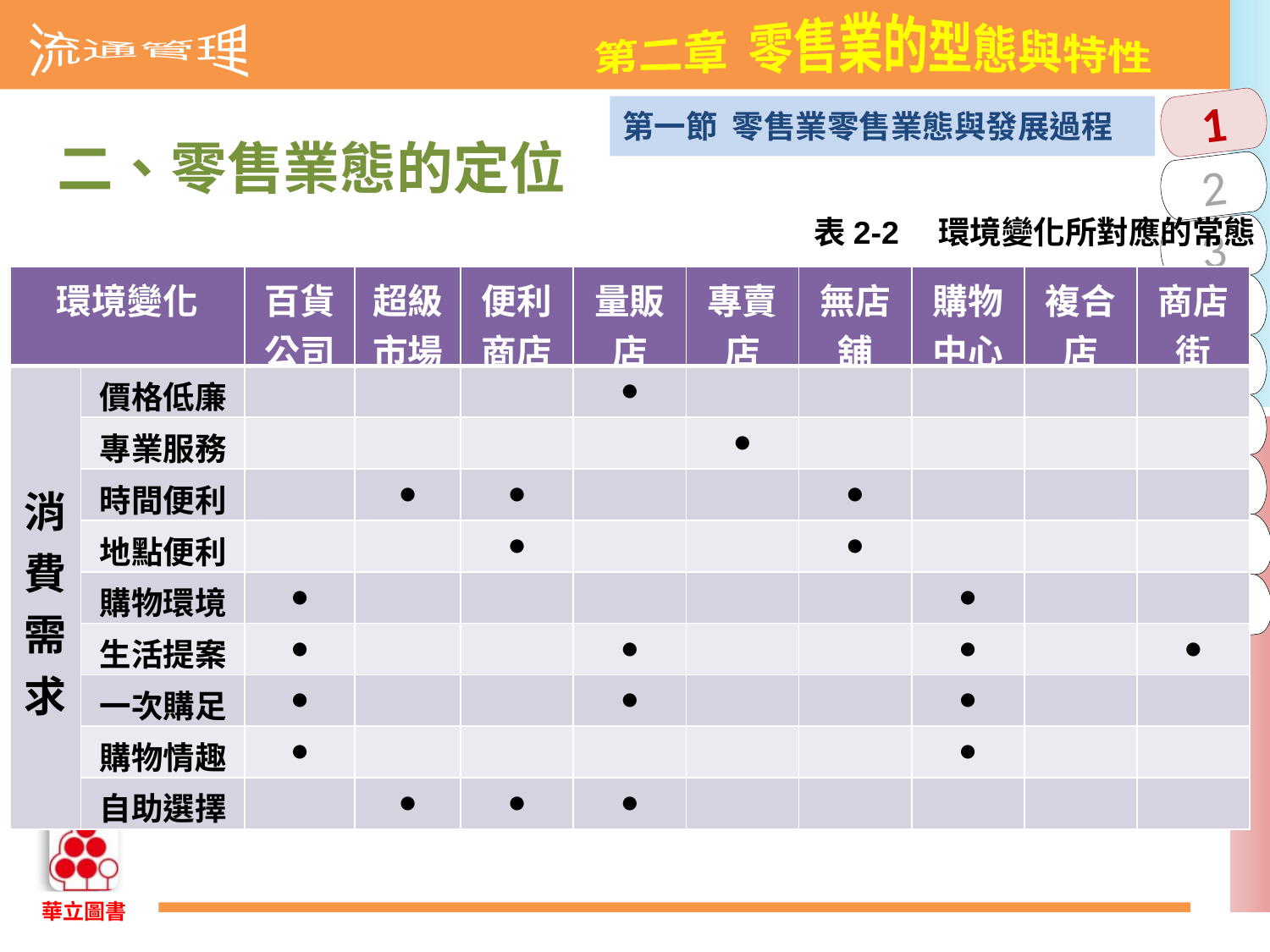

第一節  零售業零售業態與發展過程
二、零售業態的定位
表2-2　環境變化所對應的常態

| 環境變化 |  | 百貨公司 | 超級市場 | 便利商店 | 量販店 | 專賣店 | 無店舖 | 購物中心 | 複合店 | 商店街 |
| --- | --- | --- | --- | --- | --- | --- | --- | --- | --- | --- |
| 消 費 需 求 | 價格低廉 |  |  |  | ● |  |  |  |  |  |
|  | 專業服務 |  |  |  |  | ● |  |  |  |  |
|  | 時間便利 |  | ● | ● |  |  | ● |  |  |  |
|  | 地點便利 |  |  | ● |  |  | ● |  |  |  |
|  | 購物環境 | ● |  |  |  |  |  | ● |  |  |
|  | 生活提案 | ● |  |  | ● |  |  | ● |  | ● |
|  | 一次購足 | ● |  |  | ● |  |  | ● |  |  |
|  | 購物情趣 | ● |  |  |  |  |  | ● |  |  |
|  | 自助選擇 |  | ● | ● | ● |  |  |  |  |  |